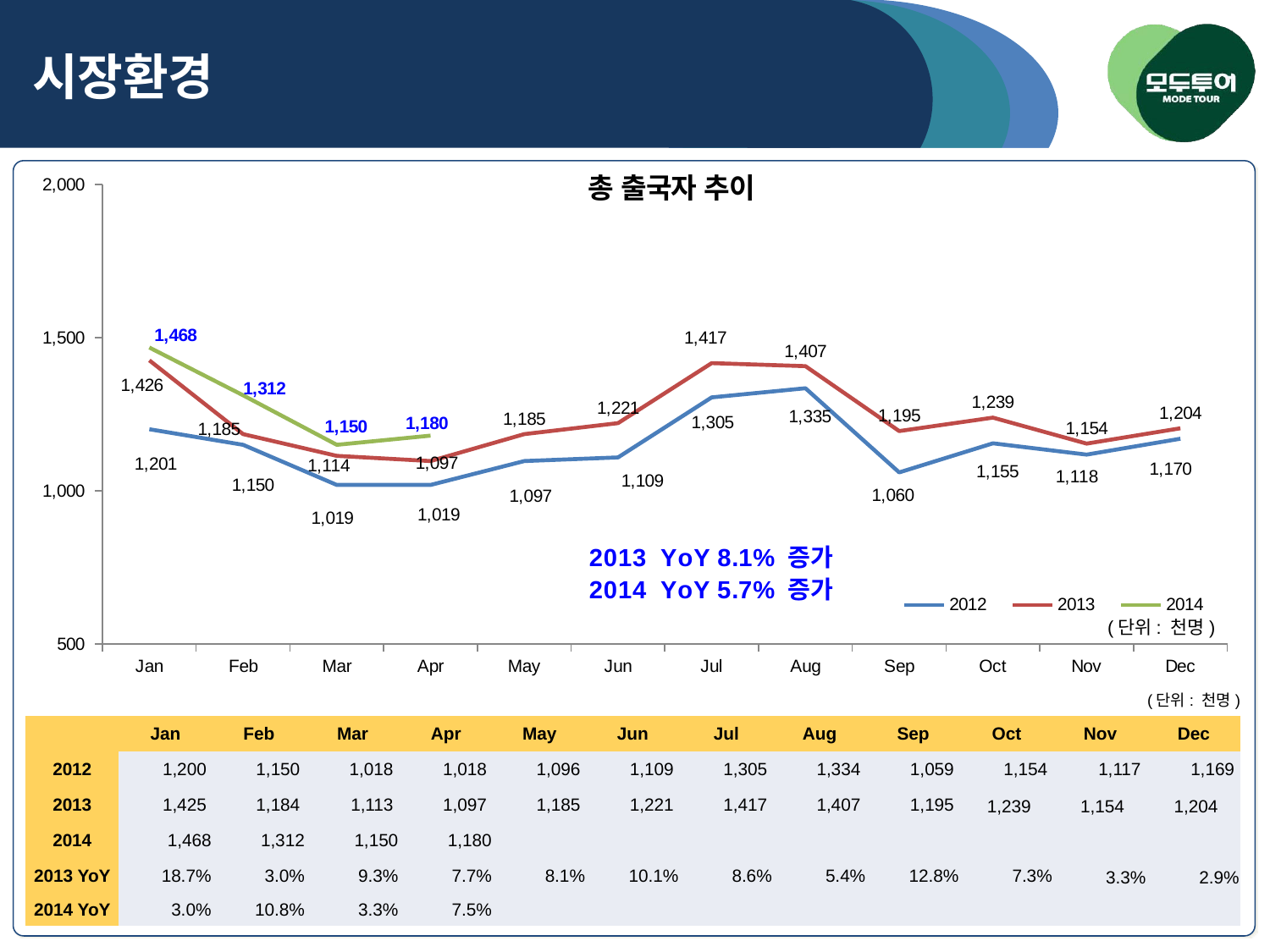

시장환경

### Chart

| Category | 2012 | 2013 | 2014 |
|---|---|---|---|
| Jan | 1201.0 | 1426.0 | 1468.0 |
| Feb | 1150.0 | 1185.0 | 1312.0 |
| Mar | 1019.0 | 1114.0 | 1150.0 |
| Apr | 1019.0 | 1097.0 | 1180.0 |
| May | 1097.0 | 1185.0 | None |
| Jun | 1109.0 | 1221.0 | None |
| Jul | 1305.0 | 1417.0 | None |
| Aug | 1335.0 | 1407.0 | None |
| Sep | 1060.0 | 1195.0 | None |
| Oct | 1155.0 | 1239.0 | None |
| Nov | 1118.0 | 1154.0 | None |
| Dec | 1170.0 | 1204.0 | None |
(단위: 천명)
(단위: 천명)
|  | Jan | Feb | Mar | Apr | May | Jun | Jul | Aug | Sep | Oct | Nov | Dec |
| --- | --- | --- | --- | --- | --- | --- | --- | --- | --- | --- | --- | --- |
| 2012 | 1,200 | 1,150 | 1,018 | 1,018 | 1,096 | 1,109 | 1,305 | 1,334 | 1,059 | 1,154 | 1,117 | 1,169 |
| 2013 | 1,425 | 1,184 | 1,113 | 1,097 | 1,185 | 1,221 | 1,417 | 1,407 | 1,195 | 1,239 | 1,154 | 1,204 |
| 2014 | 1,468 | 1,312 | 1,150 | 1,180 |  |  |  |  |  |  |  |  |
| 2013 YoY | 18.7% | 3.0% | 9.3% | 7.7% | 8.1% | 10.1% | 8.6% | 5.4% | 12.8% | 7.3% | 3.3% | 2.9% |
| 2014 YoY | 3.0% | 10.8% | 3.3% | 7.5% |  |  |  |  |  |  |  |  |